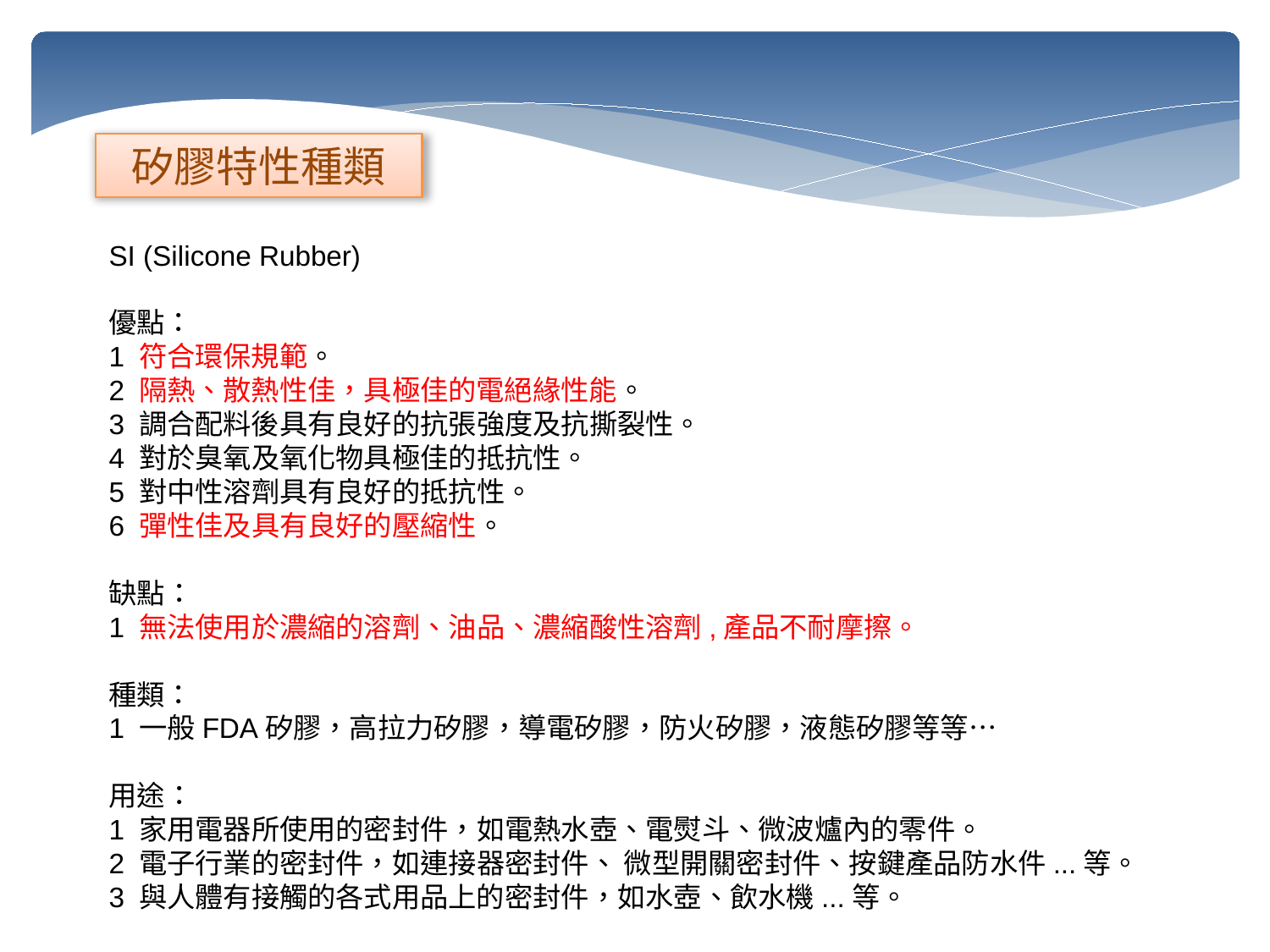

矽膠特性種類
SI (Silicone Rubber)
優點：
1 符合環保規範。
2 隔熱、散熱性佳，具極佳的電絕緣性能。
3 調合配料後具有良好的抗張強度及抗撕裂性。
4 對於臭氧及氧化物具極佳的抵抗性。
5 對中性溶劑具有良好的抵抗性。
6 彈性佳及具有良好的壓縮性。

缺點：
1 無法使用於濃縮的溶劑、油品、濃縮酸性溶劑,產品不耐摩擦。

種類：
1 一般FDA矽膠，高拉力矽膠，導電矽膠，防火矽膠，液態矽膠等等…

用途：
1 家用電器所使用的密封件，如電熱水壺、電熨斗、微波爐內的零件。 
2 電子行業的密封件，如連接器密封件、 微型開關密封件、按鍵產品防水件...等。
3 與人體有接觸的各式用品上的密封件，如水壺、飲水機...等。